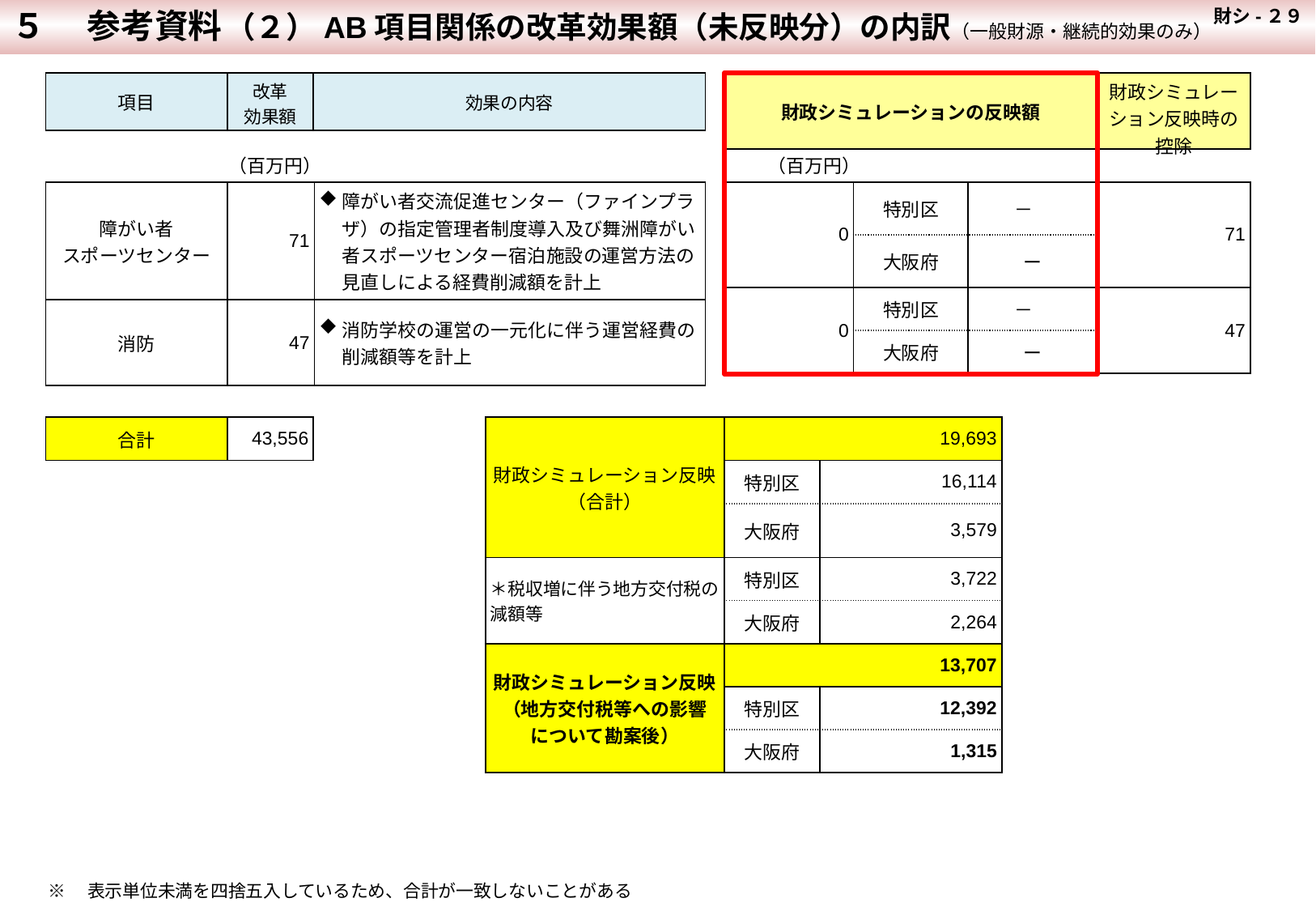

５ 　参考資料
 財シ-２９
（２）AB項目関係の改革効果額（未反映分）の内訳（一般財源・継続的効果のみ）
| 項目 | 改革 効果額 | 効果の内容 |
| --- | --- | --- |

| 財政シミュレーションの反映額 | 財政シミュレーション反映時の控除 |
| --- | --- |
（百万円）
（百万円）
| 障がい者 スポーツセンター | 71 | 障がい者交流促進センター（ファインプラザ）の指定管理者制度導入及び舞洲障がい者スポーツセンター宿泊施設の運営方法の見直しによる経費削減額を計上 |
| --- | --- | --- |
| 消防 | 47 | 消防学校の運営の一元化に伴う運営経費の削減額等を計上 |
| 0 | 特別区 | － | 71 |
| --- | --- | --- | --- |
|  | 大阪府 | ー |  |
| 0 | 特別区 | － | 47 |
|  | 大阪府 | ー |  |
| 合計 | 43,556 |
| --- | --- |
| 財政シミュレーション反映 （合計） | 19,693 |  |
| --- | --- | --- |
|  | 特別区 | 16,114 |
|  | 大阪府 | 3,579 |
| ＊税収増に伴う地方交付税の減額等 | 特別区 | 3,722 |
|  | 大阪府 | 2,264 |
| 財政シミュレーション反映 （地方交付税等への影響 について勘案後） | 13,707 |  |
|  | 特別区 | 12,392 |
|  | 大阪府 | 1,315 |
※　表示単位未満を四捨五入しているため、合計が一致しないことがある